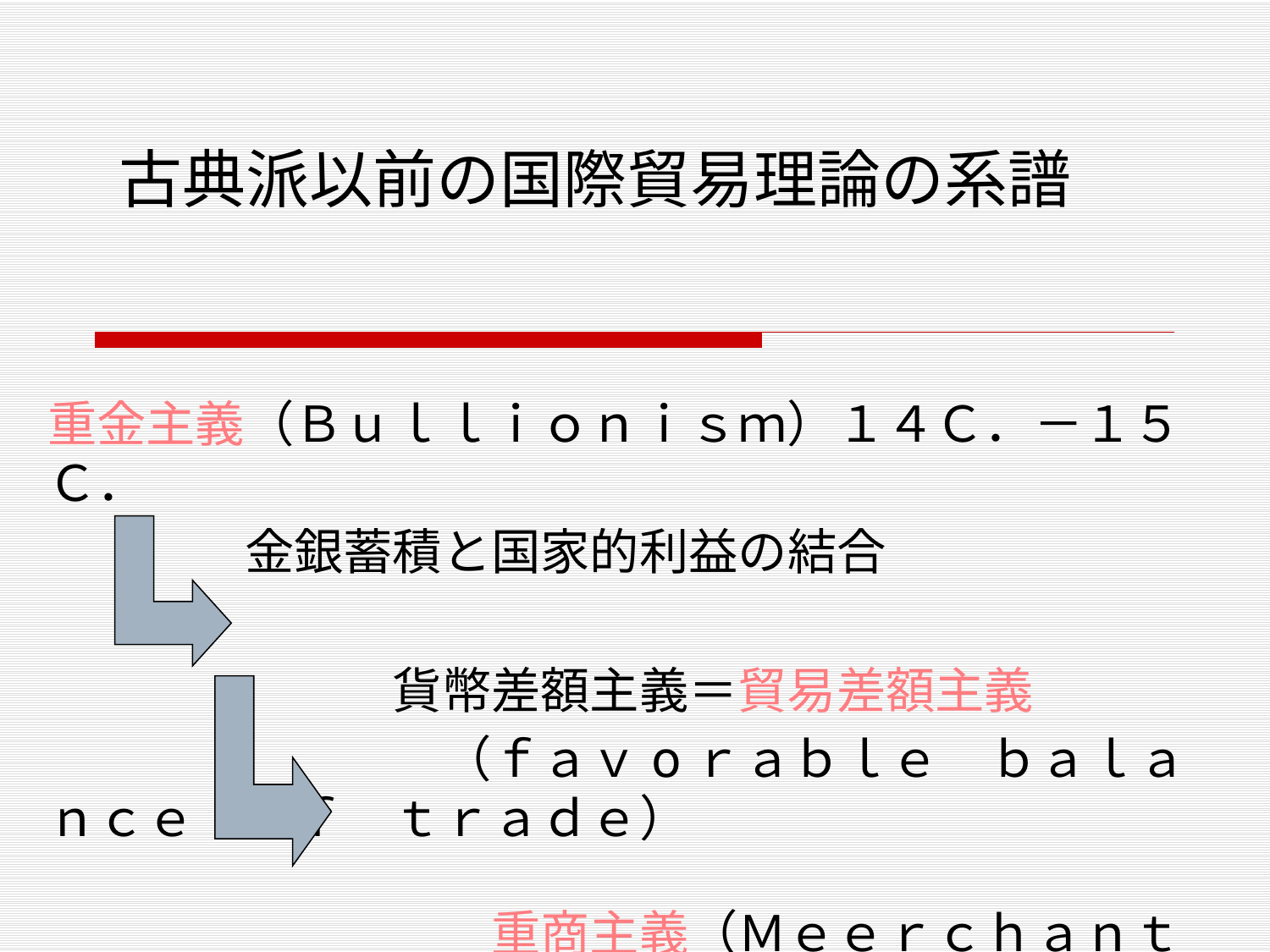

# 古典派以前の国際貿易理論の系譜
重金主義（Ｂｕｌｌｉｏｎｉｓｍ）１４Ｃ．－１５Ｃ．
　　　　金銀蓄積と国家的利益の結合

　　　　　　　貨幣差額主義＝貿易差額主義
　　　　　　　　（ｆａｖoｒａｂｌｅ　ｂａｌａｎｃｅ　ｏｆ　ｔｒａｄｅ）

　　　　　　　　　重商主義（Ｍｅｅｒｃｈａｎｔｉｌｉｓｍ）　１７Ｃ．－